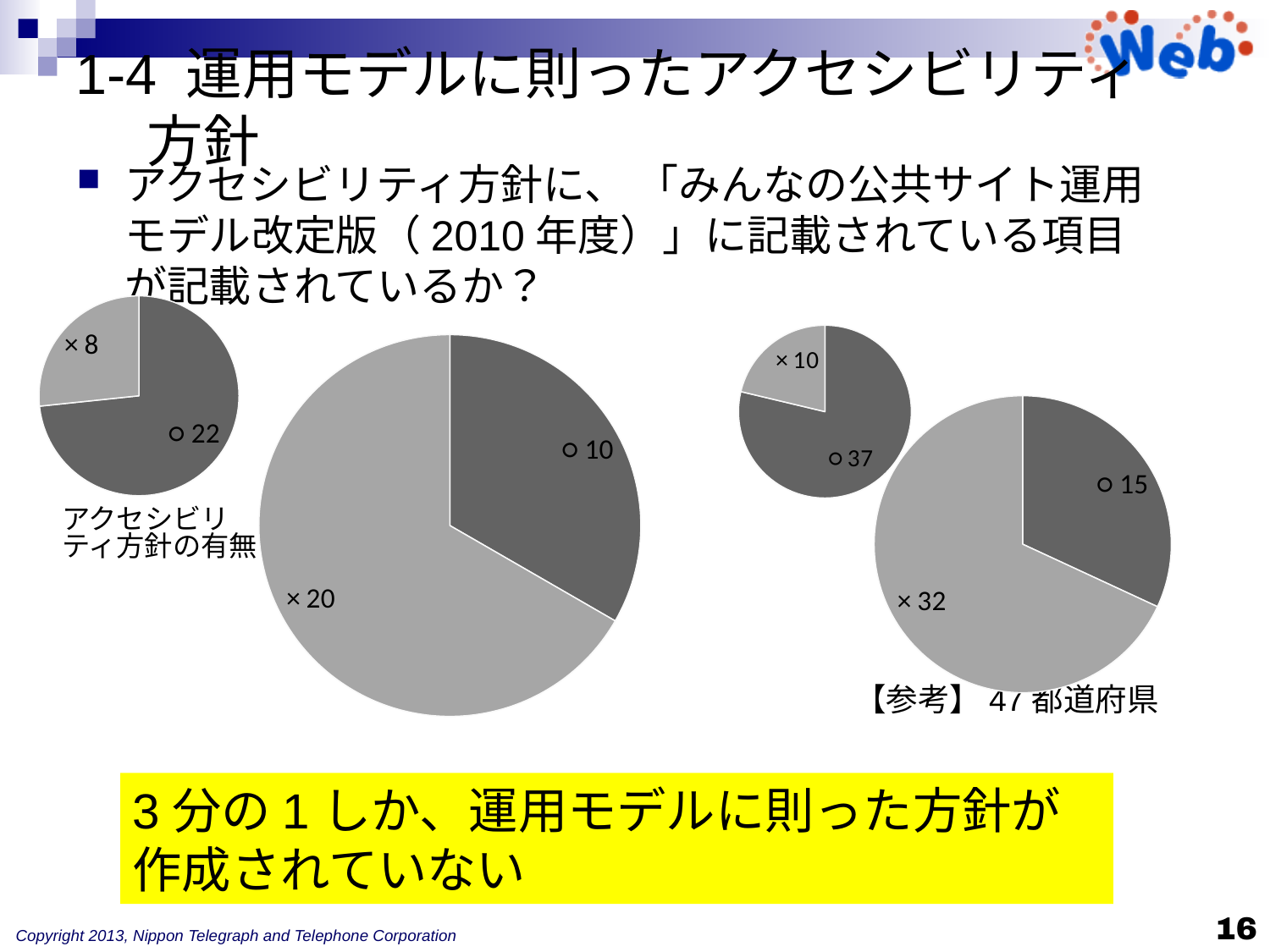

# 1-4 運用モデルに則ったアクセシビリティ方針
アクセシビリティ方針に、 「みんなの公共サイト運用モデル改定版（2010年度）」に記載されている項目が記載されているか？

### Chart

| Category |  |
|---|---|
| ○ | 22.0 |
| × | 8.0 |

### Chart

| Category |  |
|---|---|
| ○ | 37.0 |
| × | 10.0 |

### Chart

| Category |  |
|---|---|
| ○ | 10.0 |
| × | 20.0 |

### Chart

| Category |  |
|---|---|
| ○ | 15.0 |
| × | 32.0 |
アクセシビリティ方針の有無
【参考】47都道府県
3分の1しか、運用モデルに則った方針が作成されていない
16